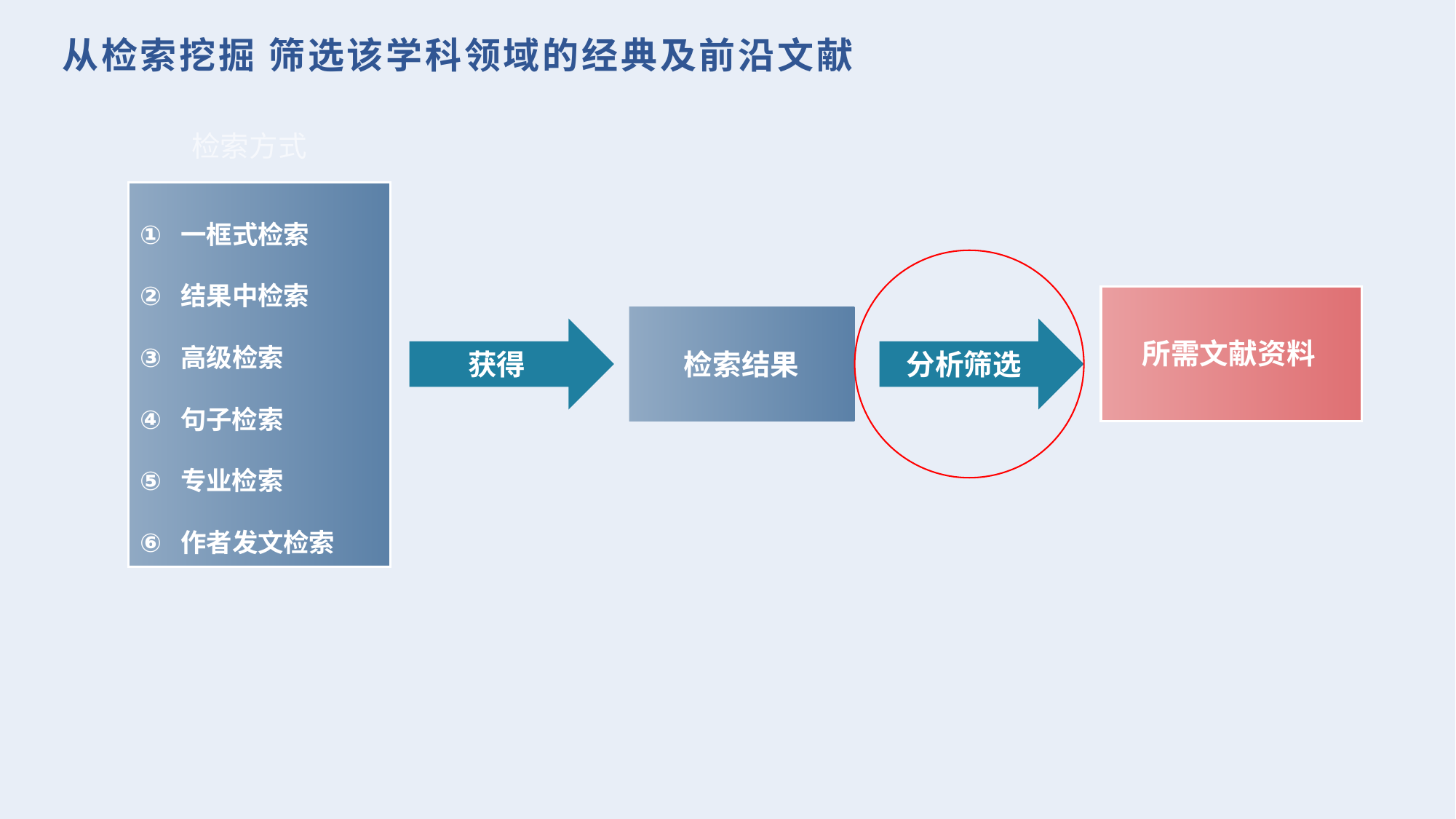

从检索挖掘 筛选该学科领域的经典及前沿文献
检索方式

一框式检索
结果中检索
高级检索
句子检索
专业检索
作者发文检索

检索结果

所需文献资料
分析
获得
分析筛选